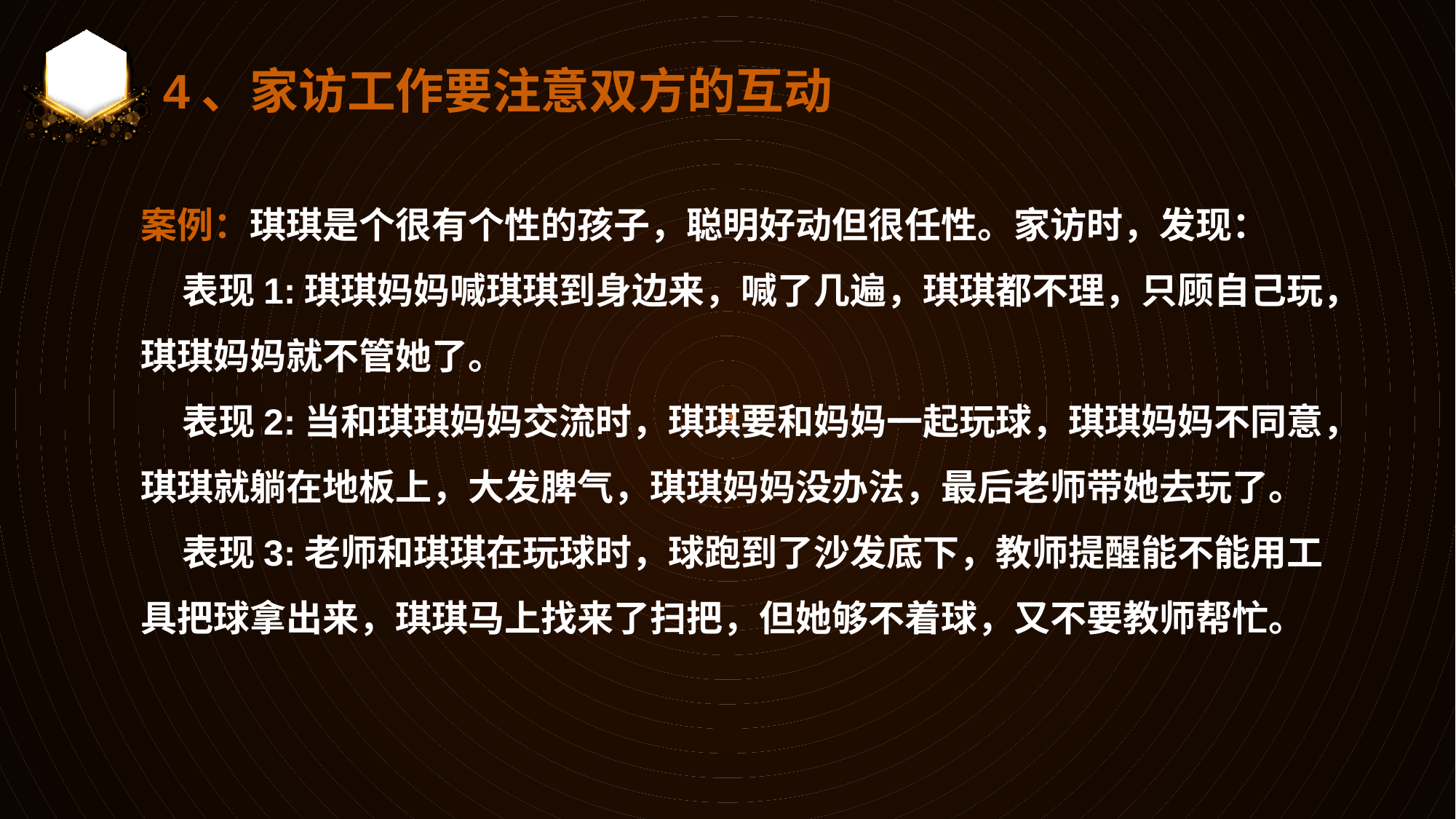

4、家访工作要注意双方的互动
案例：琪琪是个很有个性的孩子，聪明好动但很任性。家访时，发现：
    表现1:琪琪妈妈喊琪琪到身边来，喊了几遍，琪琪都不理，只顾自己玩，琪琪妈妈就不管她了。
    表现2:当和琪琪妈妈交流时，琪琪要和妈妈一起玩球，琪琪妈妈不同意，琪琪就躺在地板上，大发脾气，琪琪妈妈没办法，最后老师带她去玩了。
    表现3:老师和琪琪在玩球时，球跑到了沙发底下，教师提醒能不能用工具把球拿出来，琪琪马上找来了扫把，但她够不着球，又不要教师帮忙。
，